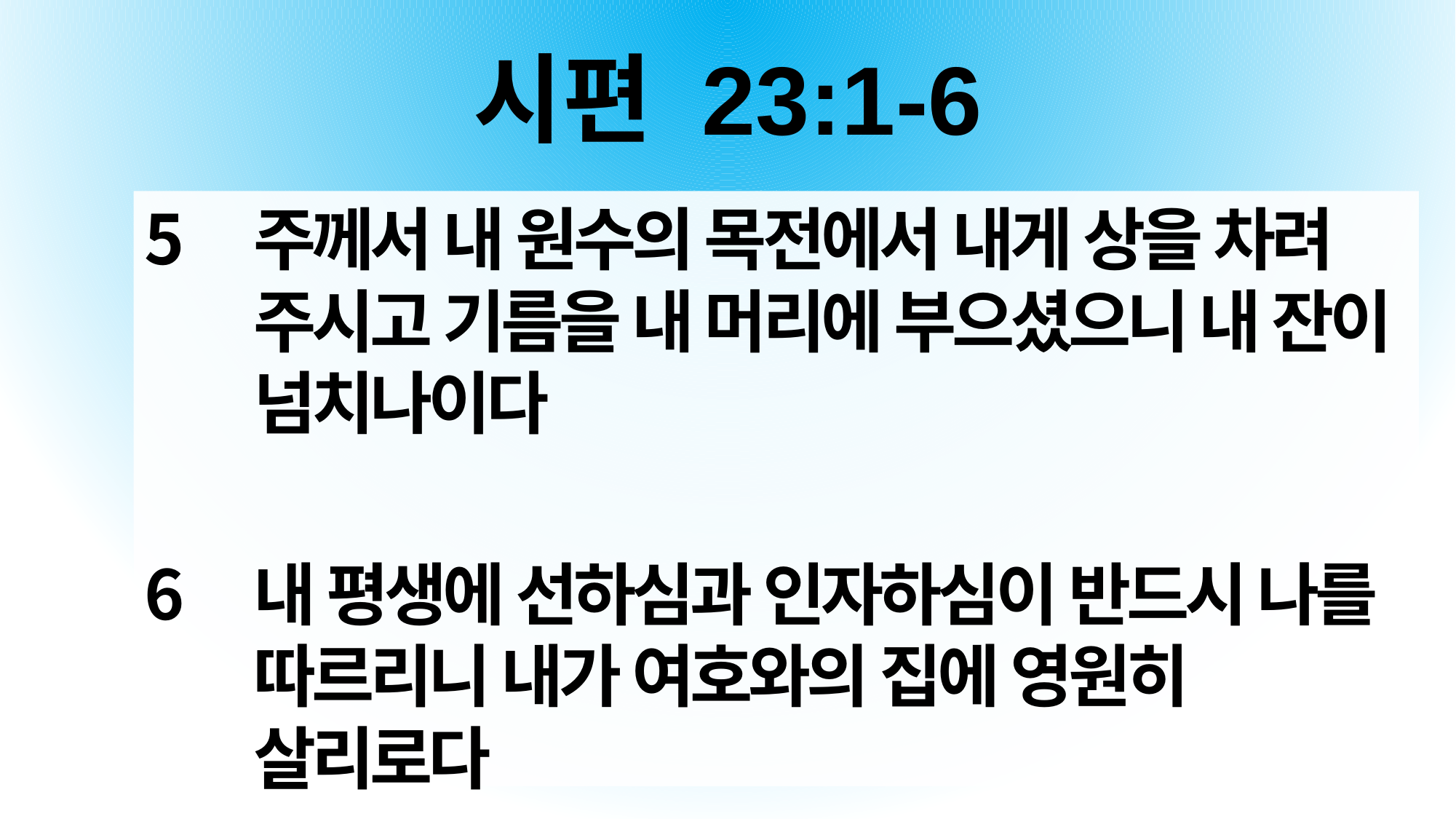

# 시편 23:1-6
주께서 내 원수의 목전에서 내게 상을 차려 주시고 기름을 내 머리에 부으셨으니 내 잔이 넘치나이다

내 평생에 선하심과 인자하심이 반드시 나를 따르리니 내가 여호와의 집에 영원히 살리로다